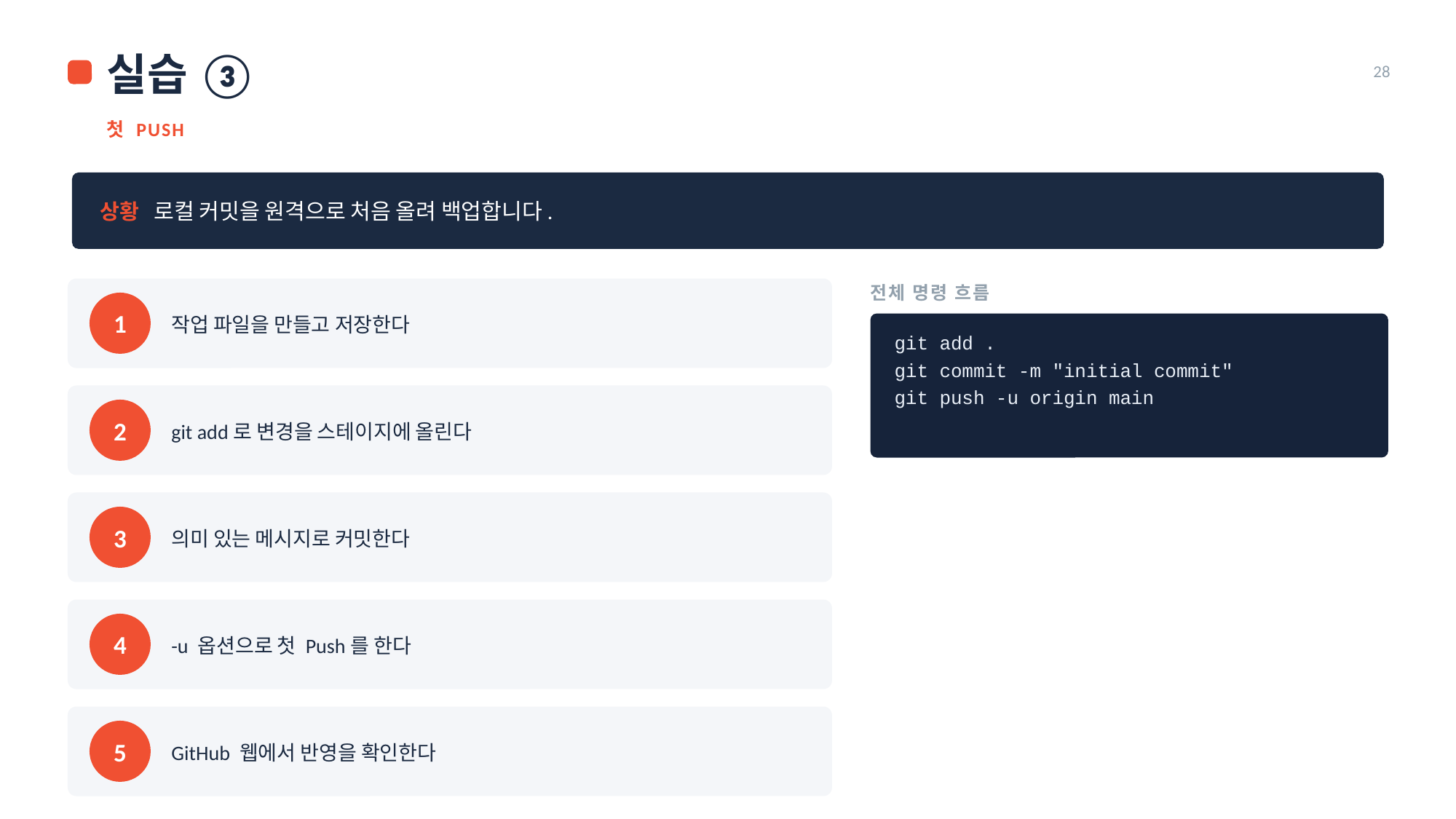

실습 ③
28

첫 PUSH

상황   로컬 커밋을 원격으로 처음 올려 백업합니다.
전체 명령 흐름

작업 파일을 만들고 저장한다

1

git add .
git commit -m "initial commit"
git push -u origin main

git add로 변경을 스테이지에 올린다

2

의미 있는 메시지로 커밋한다

3

-u 옵션으로 첫 Push를 한다

4

GitHub 웹에서 반영을 확인한다

5